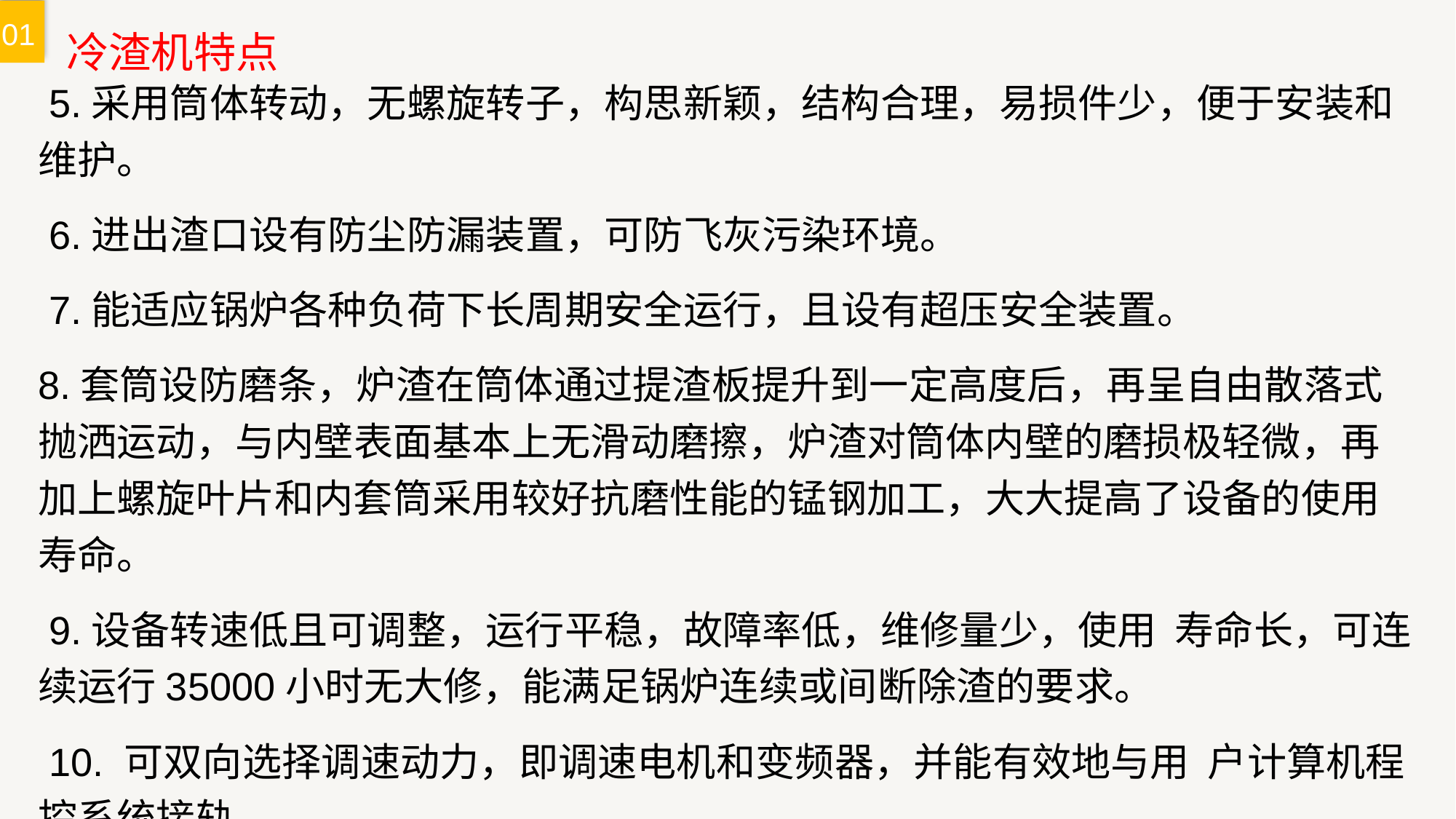

冷渣机特点
01
 5.采用筒体转动，无螺旋转子，构思新颖，结构合理，易损件少，便于安装和维护。
 6.进出渣口设有防尘防漏装置，可防飞灰污染环境。
 7.能适应锅炉各种负荷下长周期安全运行，且设有超压安全装置。
8.套筒设防磨条，炉渣在筒体通过提渣板提升到一定高度后，再呈自由散落式抛洒运动，与内壁表面基本上无滑动磨擦，炉渣对筒体内壁的磨损极轻微，再加上螺旋叶片和内套筒采用较好抗磨性能的锰钢加工，大大提高了设备的使用寿命。
 9.设备转速低且可调整，运行平稳，故障率低，维修量少，使用  寿命长，可连续运行35000小时无大修，能满足锅炉连续或间断除渣的要求。
 10. 可双向选择调速动力，即调速电机和变频器，并能有效地与用  户计算机程控系统接轨。